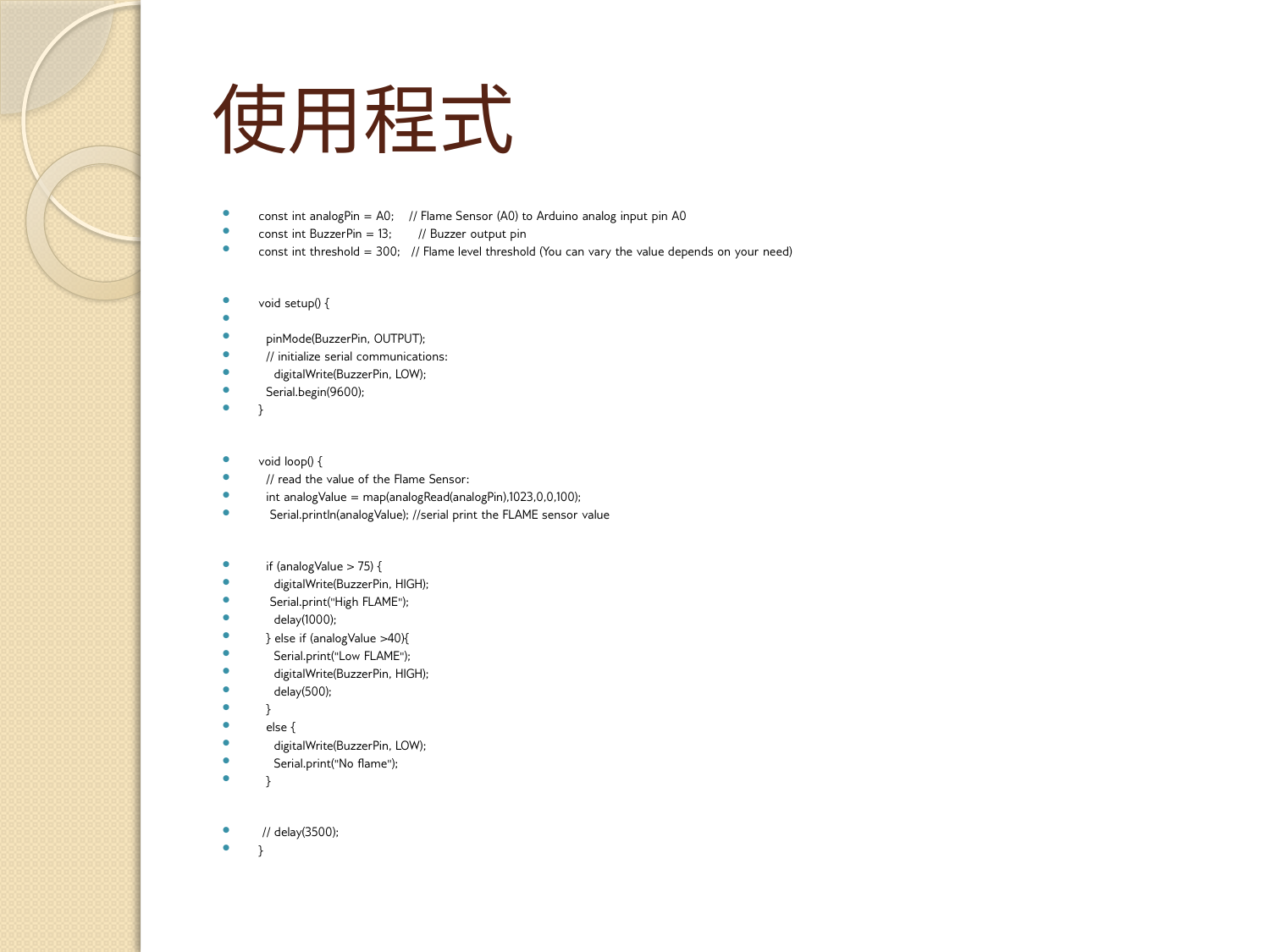

# 使用程式
const int analogPin = A0;    // Flame Sensor (A0) to Arduino analog input pin A0
const int BuzzerPin = 13;       // Buzzer output pin
const int threshold = 300;   // Flame level threshold (You can vary the value depends on your need)

void setup() {

  pinMode(BuzzerPin, OUTPUT);
  // initialize serial communications:
    digitalWrite(BuzzerPin, LOW);
  Serial.begin(9600);
}

void loop() {
  // read the value of the Flame Sensor:
  int analogValue = map(analogRead(analogPin),1023,0,0,100);
   Serial.println(analogValue); //serial print the FLAME sensor value

  if (analogValue > 75) {
    digitalWrite(BuzzerPin, HIGH);
   Serial.print("High FLAME");
    delay(1000);
  } else if (analogValue >40){
    Serial.print("Low FLAME");
    digitalWrite(BuzzerPin, HIGH);
    delay(500);
  }
  else {
    digitalWrite(BuzzerPin, LOW);
    Serial.print("No flame");
  }

 // delay(3500);
}